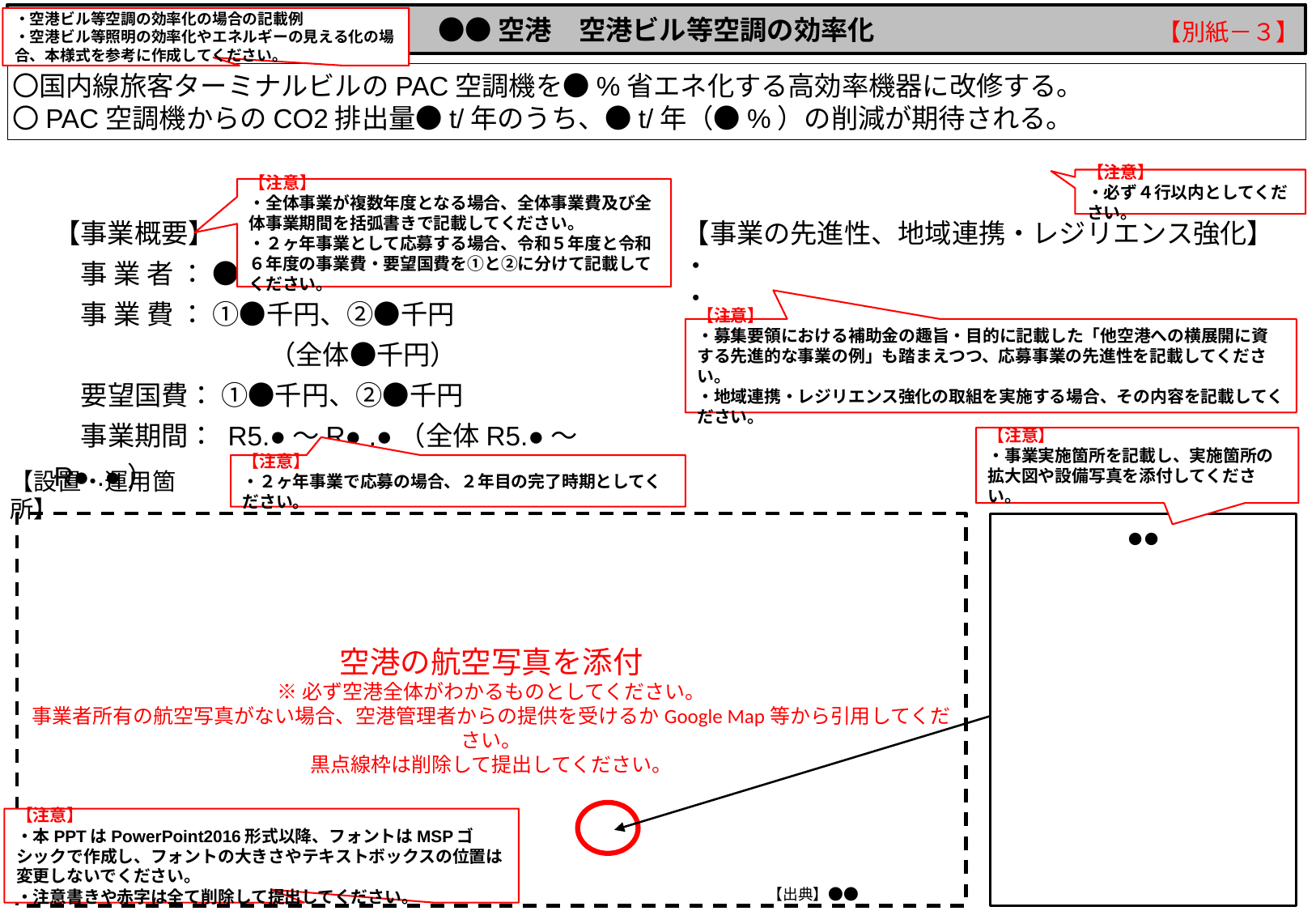

●●空港　空港ビル等空調の効率化
・空港ビル等空調の効率化の場合の記載例
・空港ビル等照明の効率化やエネルギーの見える化の場合、本様式を参考に作成してください。
【別紙－３】
〇国内線旅客ターミナルビルのPAC空調機を●%省エネ化する高効率機器に改修する。
〇PAC空調機からのCO2排出量●t/年のうち、●t/年（●%）の削減が期待される。
【注意】
・必ず４行以内としてください。
【注意】
・全体事業が複数年度となる場合、全体事業費及び全体事業期間を括弧書きで記載してください。
・２ヶ年事業として応募する場合、令和５年度と令和６年度の事業費・要望国費を①と②に分けて記載してください。
【事業概要】
　事 業 者 ： ●●
　事 業 費 ： ①●千円、②●千円
　　　　　　　　（全体●千円）
　要望国費： ①●千円、②●千円
　事業期間： R5.●～R● .●（全体R5.●～R● .●）
【事業の先進性、地域連携・レジリエンス強化】
・
・
【注意】
・募集要領における補助金の趣旨・目的に記載した「他空港への横展開に資する先進的な事業の例」も踏まえつつ、応募事業の先進性を記載してください。
・地域連携・レジリエンス強化の取組を実施する場合、その内容を記載してください。
【注意】
・事業実施箇所を記載し、実施箇所の拡大図や設備写真を添付してください。
【注意】
・２ヶ年事業で応募の場合、２年目の完了時期としてください。
【設置・運用箇所】
空港の航空写真を添付
※必ず空港全体がわかるものとしてください。
事業者所有の航空写真がない場合、空港管理者からの提供を受けるかGoogle Map等から引用してください。
黒点線枠は削除して提出してください。
●●

【注意】
・本PPTはPowerPoint2016形式以降、フォントはMSPゴシックで作成し、フォントの大きさやテキストボックスの位置は変更しないでください。
・注意書きや赤字は全て削除して提出してください。
【出典】●●